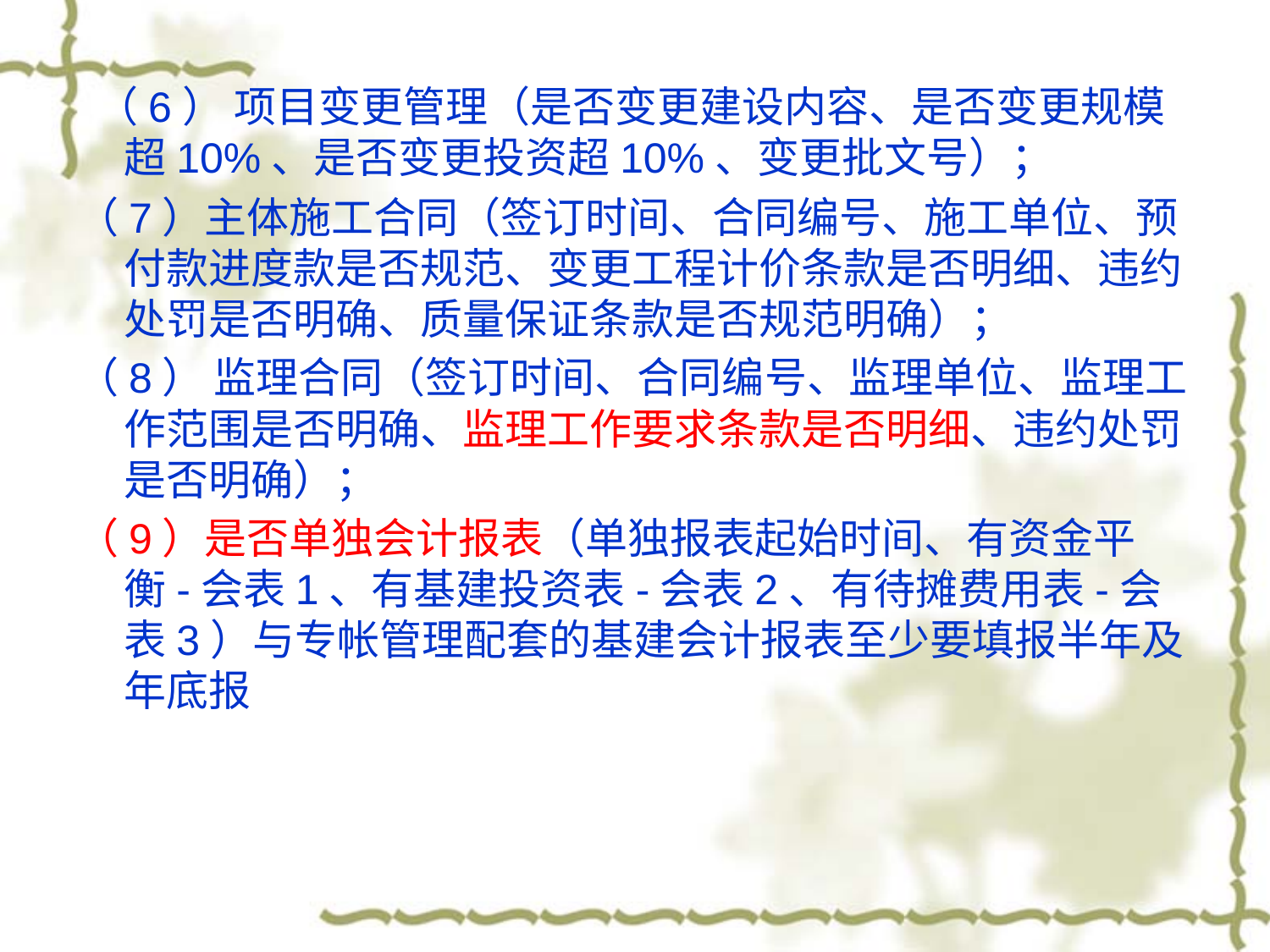

（6） 项目变更管理（是否变更建设内容、是否变更规模超10%、是否变更投资超10%、变更批文号）；
（7）主体施工合同（签订时间、合同编号、施工单位、预付款进度款是否规范、变更工程计价条款是否明细、违约处罚是否明确、质量保证条款是否规范明确）；
（8） 监理合同（签订时间、合同编号、监理单位、监理工作范围是否明确、监理工作要求条款是否明细、违约处罚是否明确）；
（9）是否单独会计报表（单独报表起始时间、有资金平衡-会表1、有基建投资表-会表2、有待摊费用表-会表3）与专帐管理配套的基建会计报表至少要填报半年及年底报